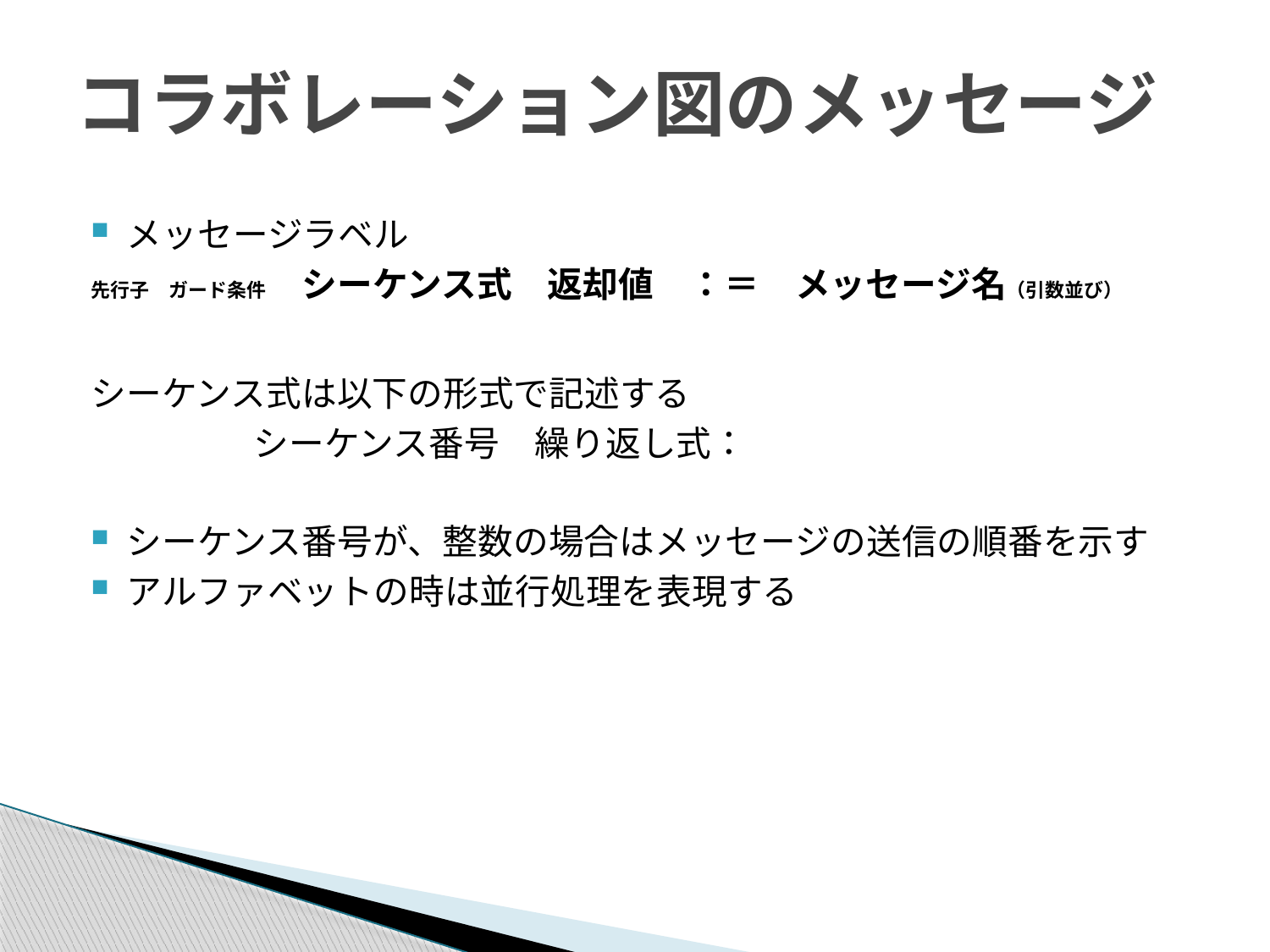

# コラボレーション図のメッセージ
メッセージラベル
先行子　ガード条件　シーケンス式　返却値　：＝　メッセージ名（引数並び）

シーケンス式は以下の形式で記述する
		シーケンス番号　繰り返し式：

シーケンス番号が、整数の場合はメッセージの送信の順番を示す
アルファベットの時は並行処理を表現する